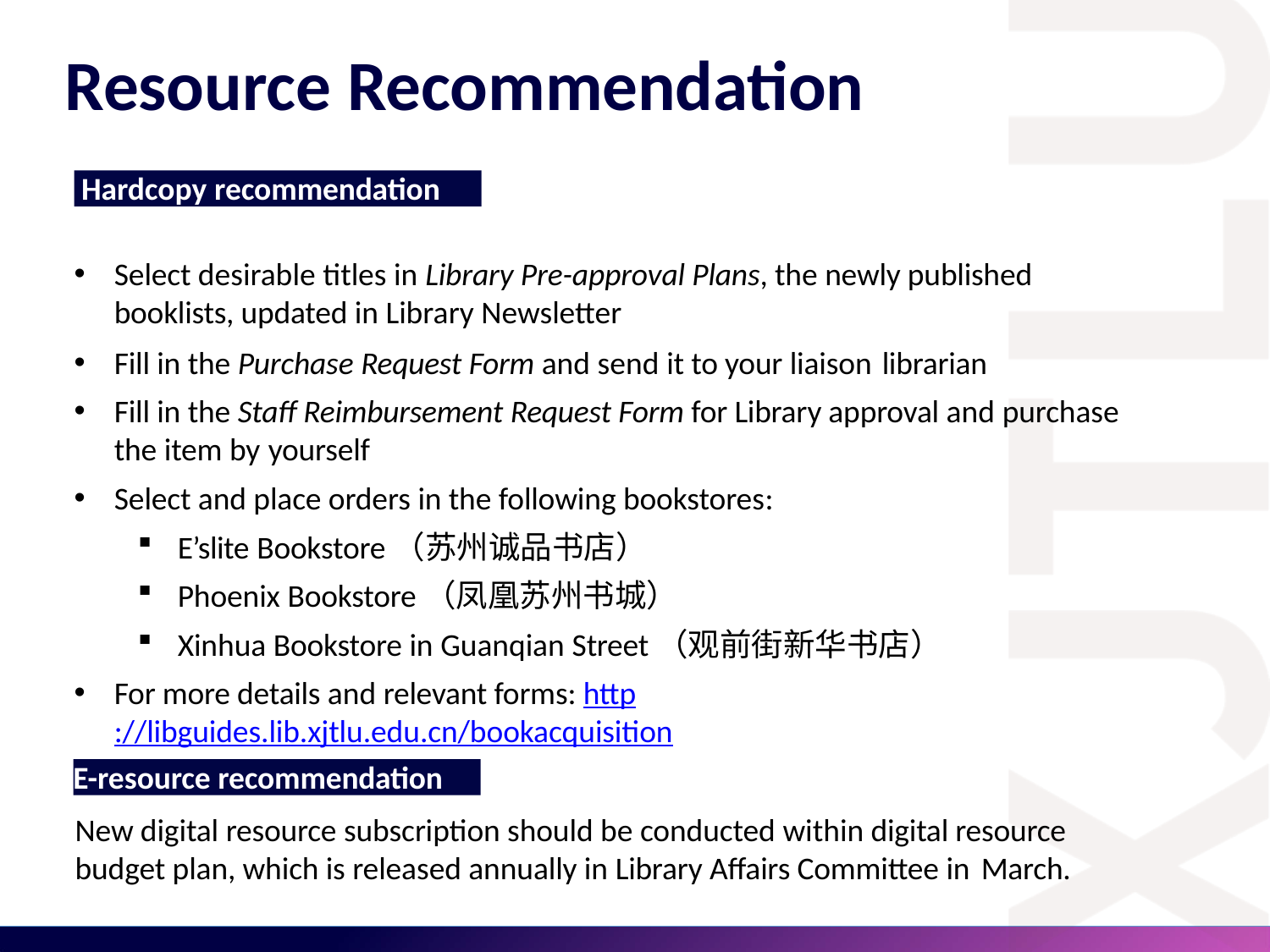

# Resource Recommendation
Hardcopy recommendation
Select desirable titles in Library Pre-approval Plans, the newly published booklists, updated in Library Newsletter
Fill in the Purchase Request Form and send it to your liaison librarian
Fill in the Staff Reimbursement Request Form for Library approval and purchase  the item by yourself
Select and place orders in the following bookstores:
E’slite Bookstore（苏州诚品书店）
Phoenix Bookstore（凤凰苏州书城）
Xinhua Bookstore in Guanqian Street（观前街新华书店）
For more details and relevant forms: http://libguides.lib.xjtlu.edu.cn/bookacquisition
E-resource recommendation
New digital resource subscription should be conducted within digital resource  budget plan, which is released annually in Library Affairs Committee in March.